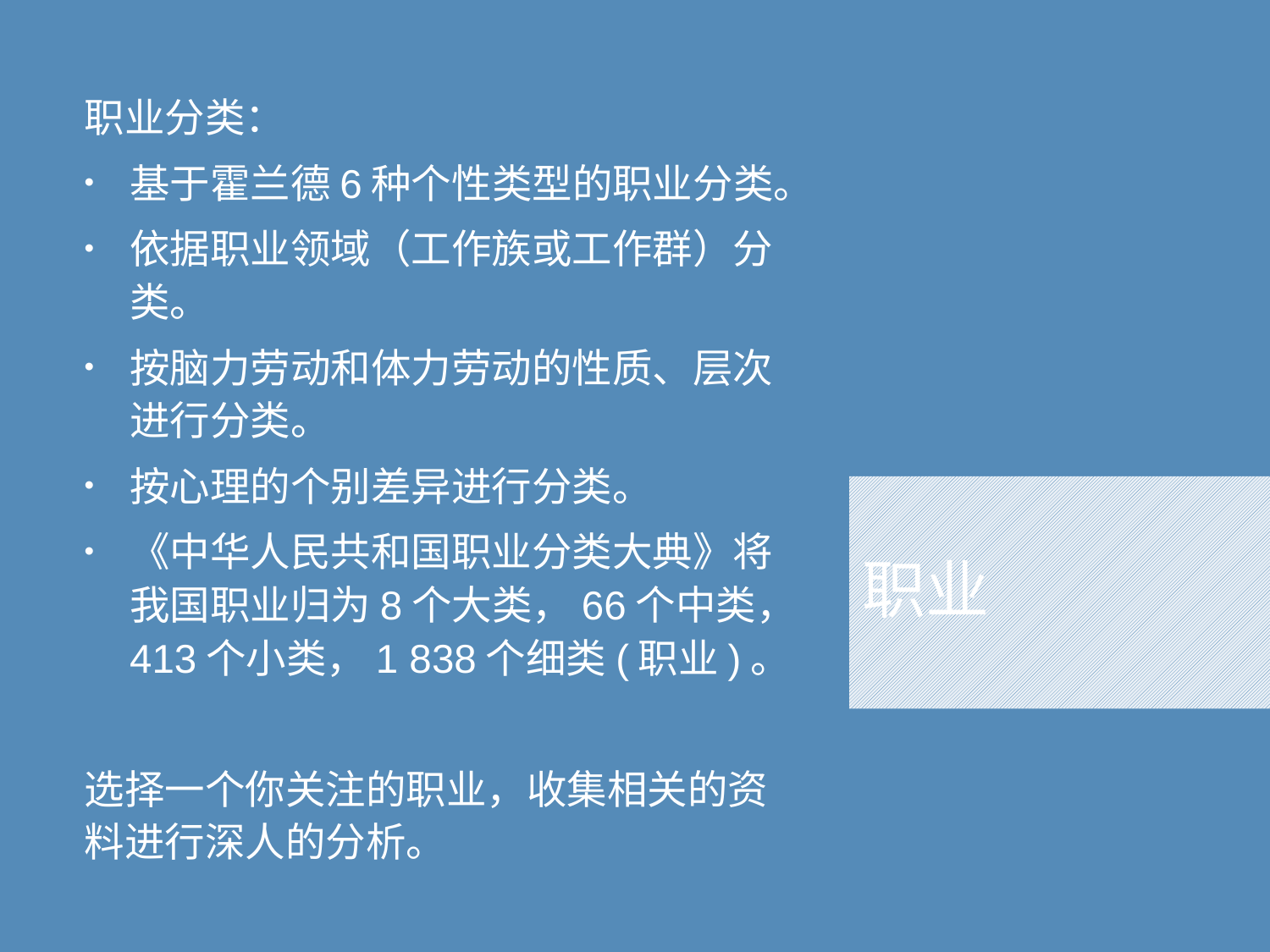

职业分类：
基于霍兰德6种个性类型的职业分类。
依据职业领域（工作族或工作群）分类。
按脑力劳动和体力劳动的性质、层次进行分类。
按心理的个别差异进行分类。
《中华人民共和国职业分类大典》将我国职业归为8个大类，66个中类，413个小类，1 838个细类(职业)。

选择一个你关注的职业，收集相关的资料进行深人的分析。
# 职业